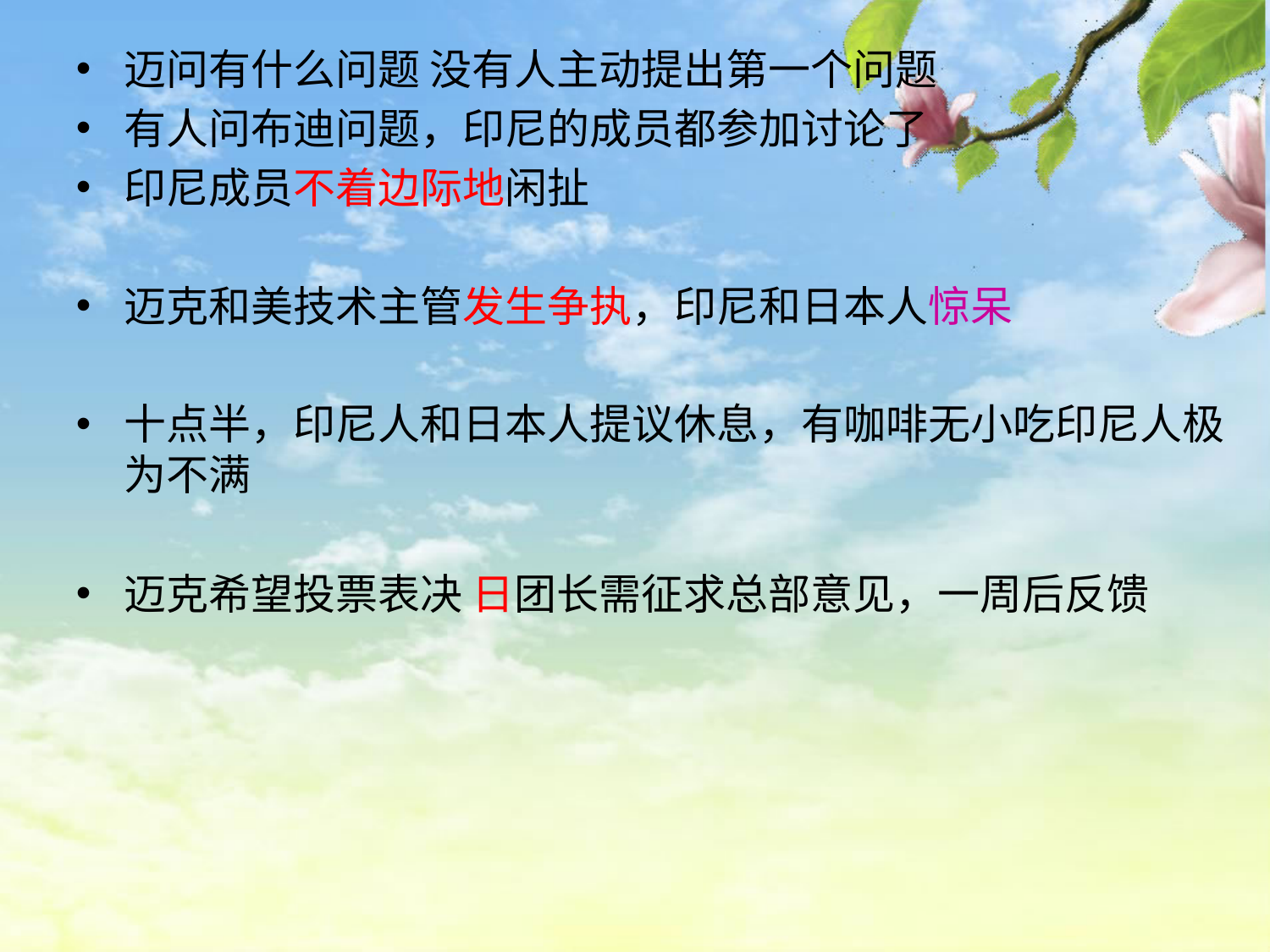

迈问有什么问题 没有人主动提出第一个问题
有人问布迪问题，印尼的成员都参加讨论了
印尼成员不着边际地闲扯

迈克和美技术主管发生争执，印尼和日本人惊呆

十点半，印尼人和日本人提议休息，有咖啡无小吃印尼人极为不满

迈克希望投票表决 日团长需征求总部意见，一周后反馈